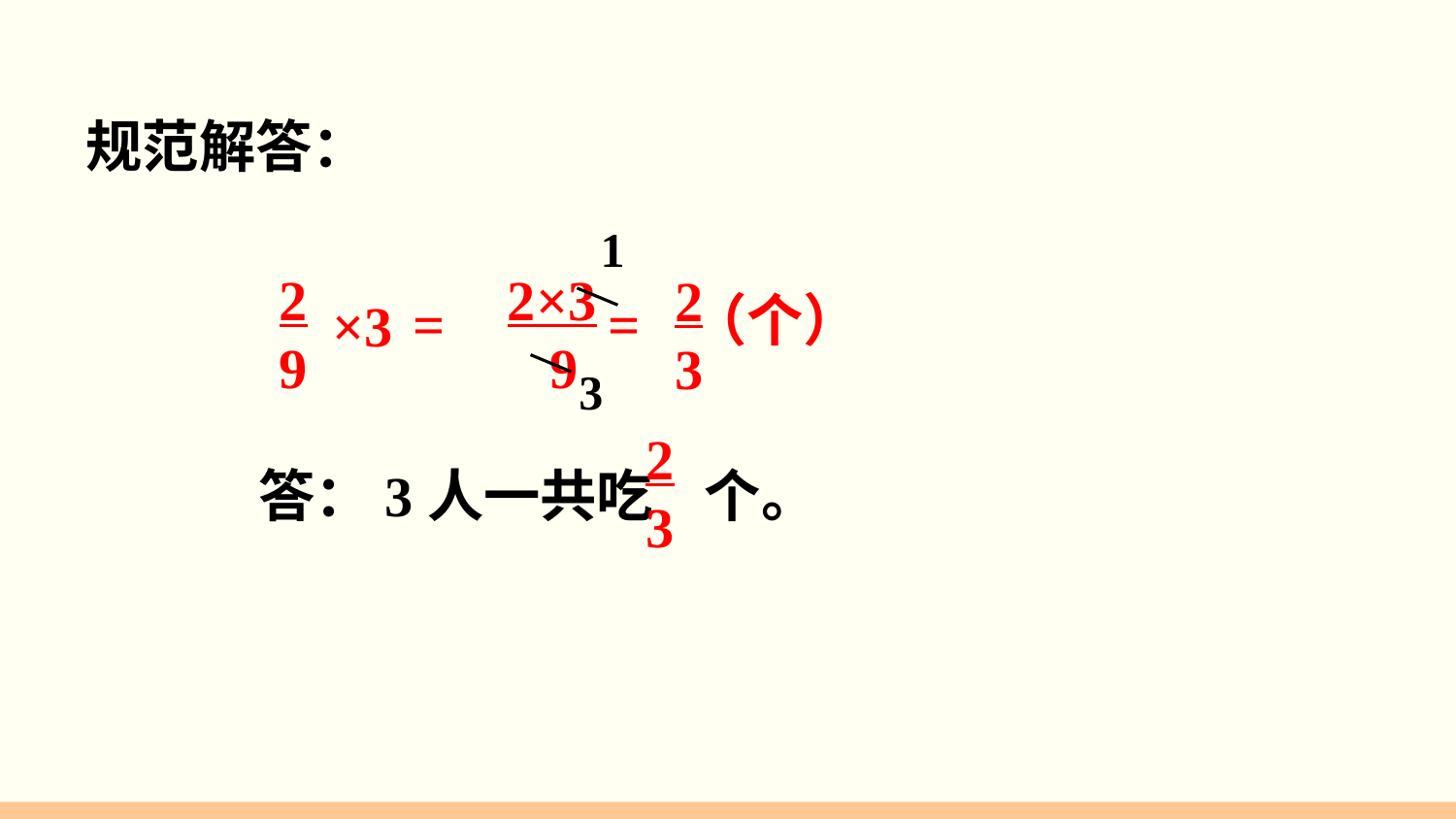

规范解答：
1
2
9
=
×3
2×3
   9
2
3
（个）
=

3

2
3
答：3人一共吃    个。